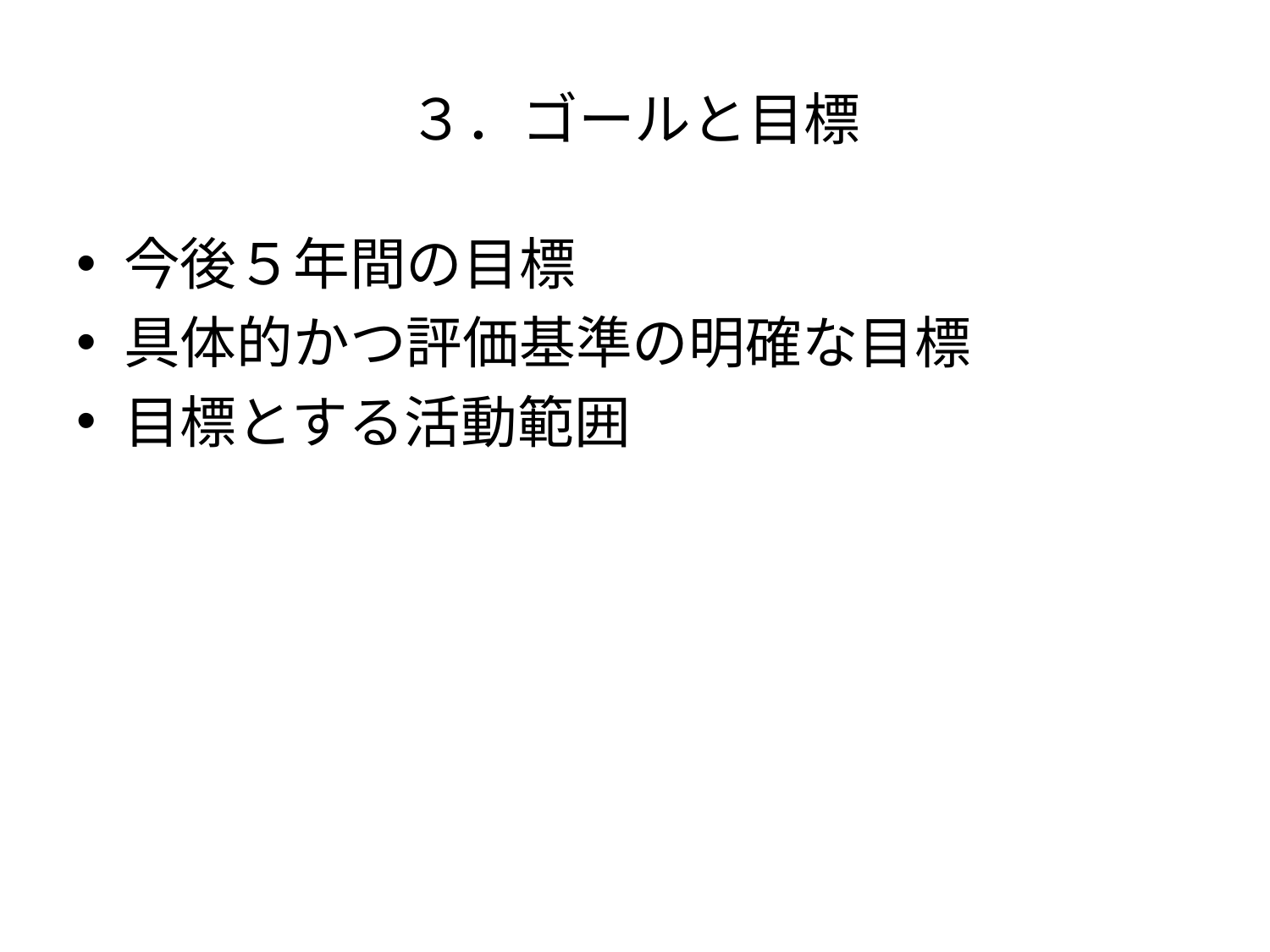

# ３．ゴールと目標
今後５年間の目標
具体的かつ評価基準の明確な目標
目標とする活動範囲